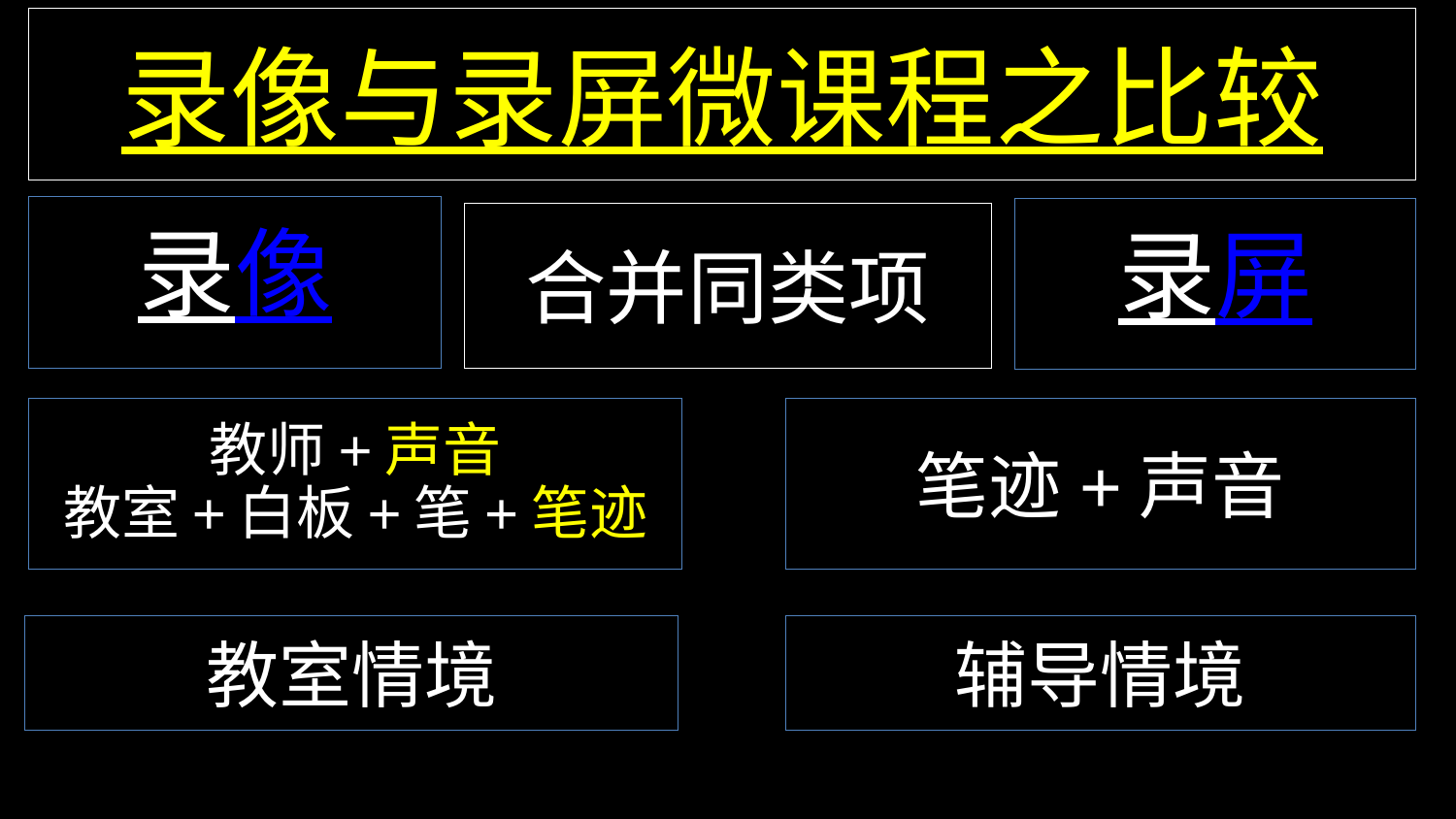

# 录像与录屏微课程之比较
录像
录屏
合并同类项
教师+声音
教室+白板+笔+笔迹
笔迹+声音
教室情境
辅导情境